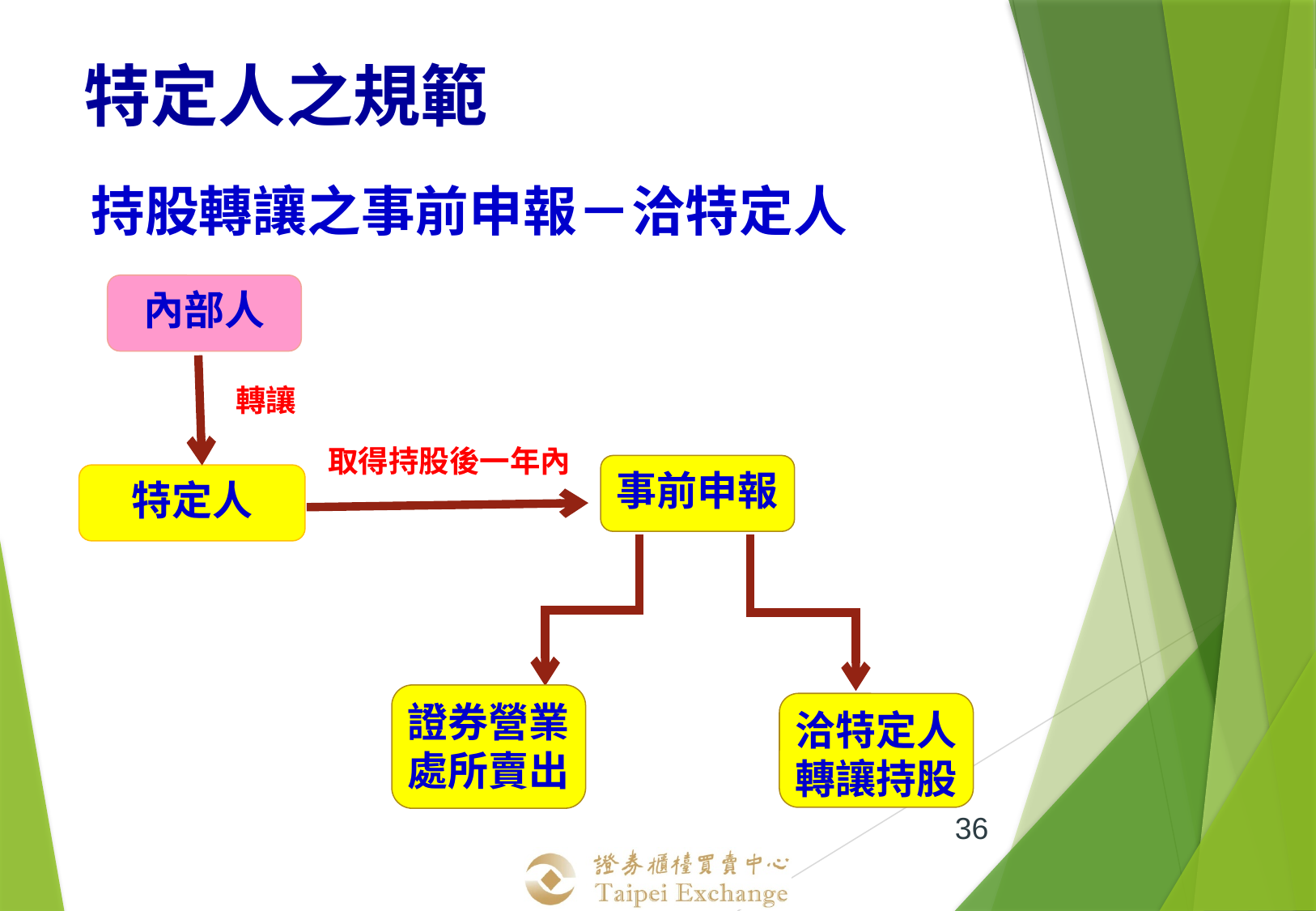

特定人之規範
持股轉讓之事前申報－洽特定人
內部人
轉讓
取得持股後一年內
事前申報
特定人
證券營業
處所賣出
洽特定人
轉讓持股
36